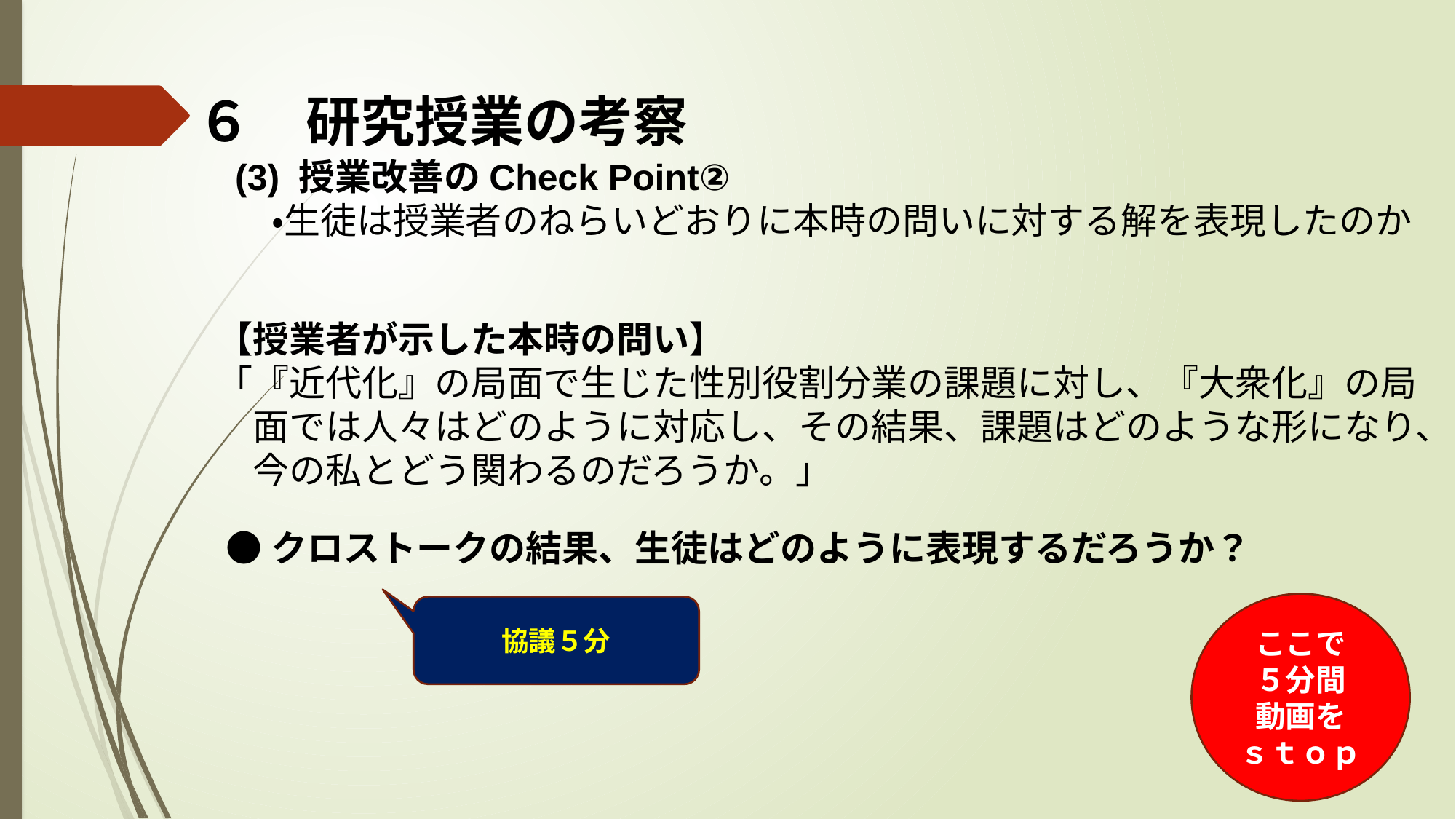

# ６　研究授業の考察
(3) 授業改善のCheck Point②
　・生徒は授業者のねらいどおりに本時の問いに対する解を表現したのか
【授業者が示した本時の問い】
「『近代化』の局面で生じた性別役割分業の課題に対し、『大衆化』の局
　面では人々はどのように対応し、その結果、課題はどのような形になり、
　今の私とどう関わるのだろうか。」
●クロストークの結果、生徒はどのように表現するだろうか？
ここで
５分間
動画を
ｓｔｏｐ
協議５分